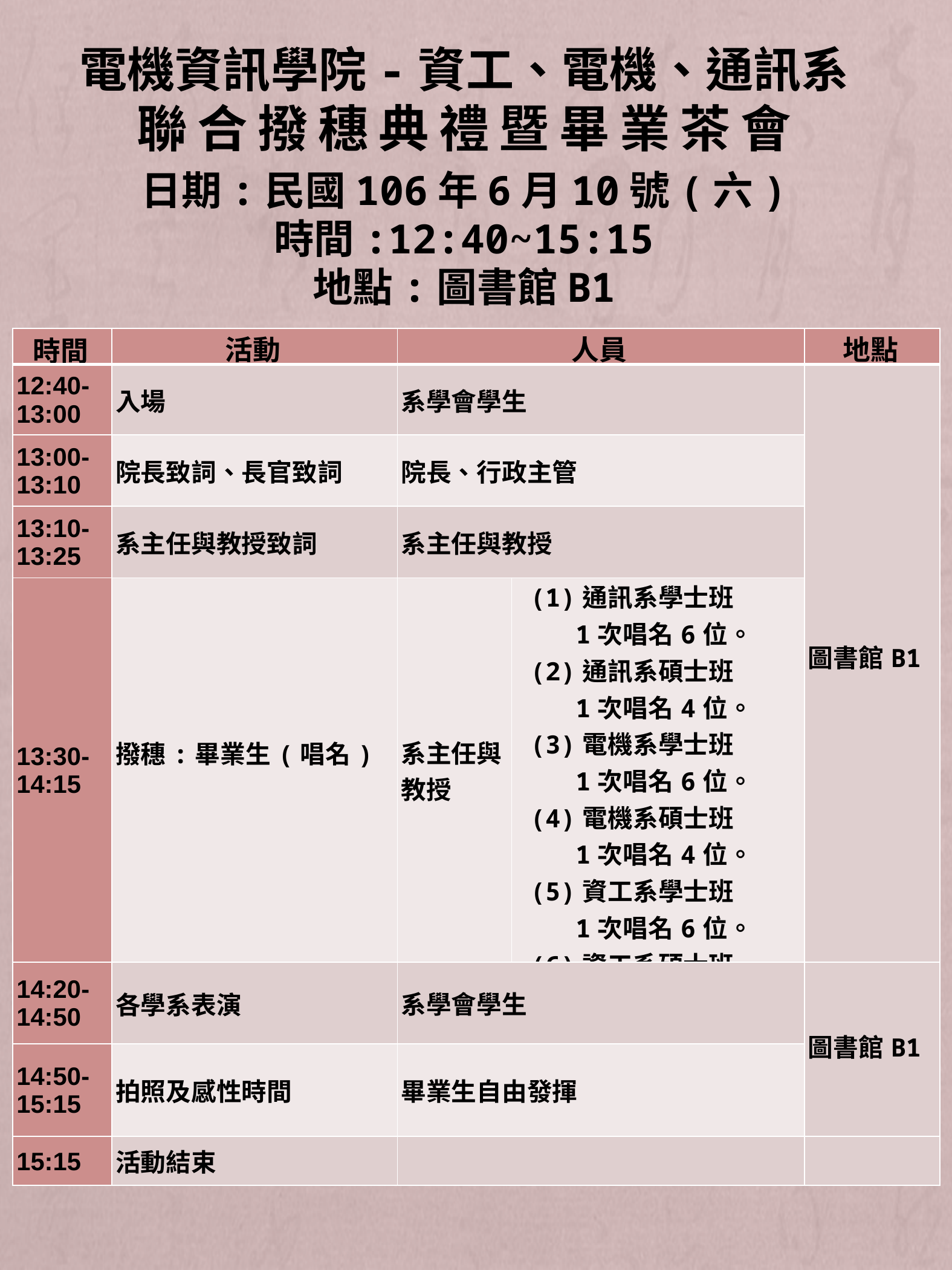

電機資訊學院-資工、電機、通訊系
聯合撥穗典禮暨畢業茶會
日期:民國106年6月10號(六)
時間:12:40~15:15
地點:圖書館B1

| 時間 | 活動 | 人員 |  | 地點 |
| --- | --- | --- | --- | --- |
| 12:40- 13:00 | 入場 | 系學會學生 |  | 圖書館B1 |
| 13:00- 13:10 | 院長致詞、長官致詞 | 院長、行政主管 |  |  |
| 13:10-13:25 | 系主任與教授致詞 | 系主任與教授 |  |  |
| 13:30-14:15 | 撥穗:畢業生(唱名) | 系主任與教授 | (1)通訊系學士班 1次唱名6位。 (2)通訊系碩士班 1次唱名4位。 (3)電機系學士班 1次唱名6位。 (4)電機系碩士班 1次唱名4位。 (5)資工系學士班 1次唱名6位。 (6)資工系碩士班 1次唱名4位。 |  |
| 14:20-14:50 | 各學系表演 | 系學會學生 |  | 圖書館B1 |
| 14:50-15:15 | 拍照及感性時間 | 畢業生自由發揮 |  |  |
| 15:15 | 活動結束 |  |  |  |